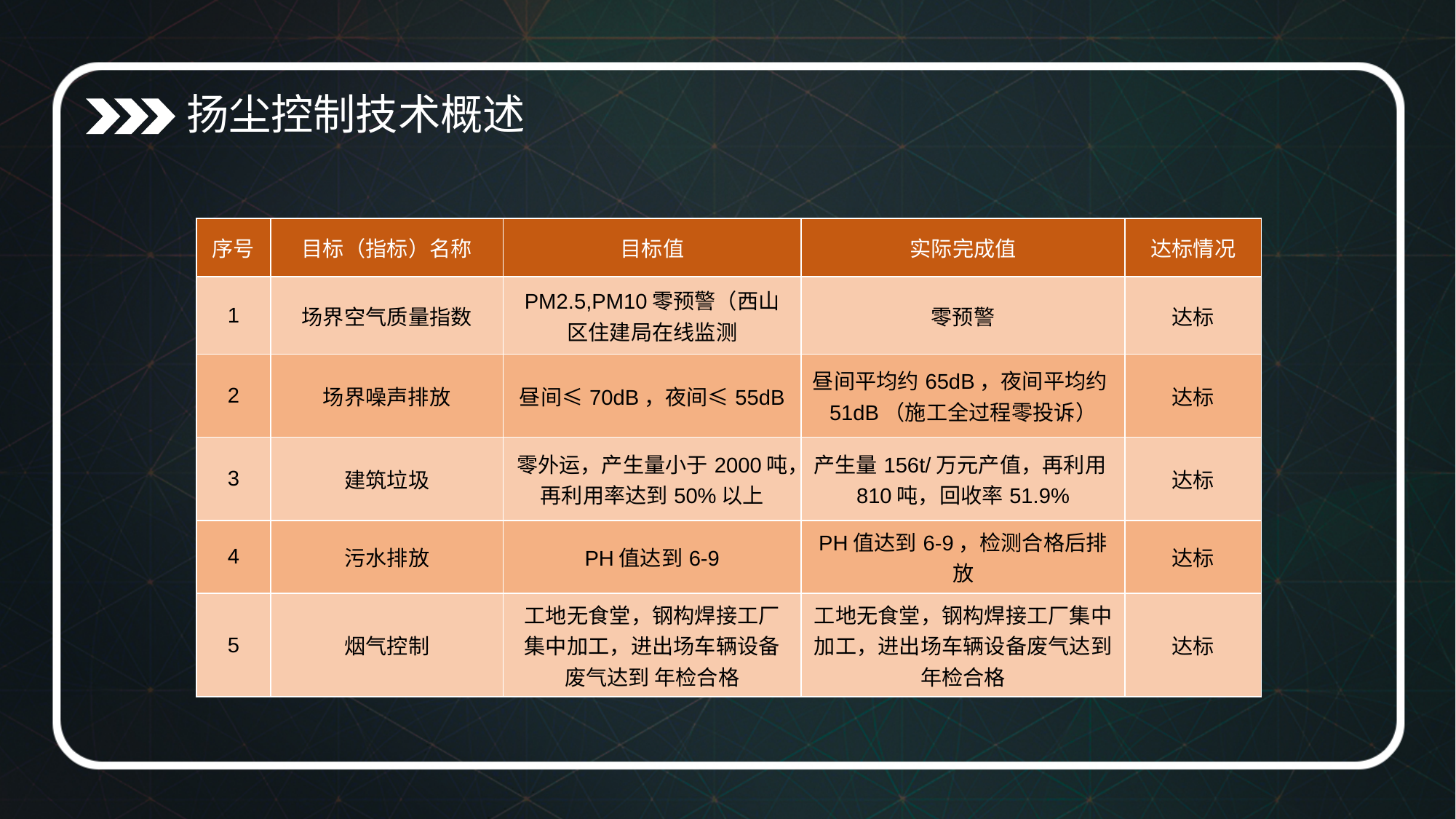

扬尘控制技术概述

| 序号 | 目标（指标）名称 | 目标值 | 实际完成值 | 达标情况 |
| --- | --- | --- | --- | --- |
| 1 | 场界空气质量指数 | PM2.5,PM10零预警（西山区住建局在线监测 | 零预警 | 达标 |
| 2 | 场界噪声排放 | 昼间≤70dB，夜间≤55dB | 昼间平均约65dB，夜间平均约51dB（施工全过程零投诉） | 达标 |
| 3 | 建筑垃圾 | 零外运，产生量小于2000吨，再利用率达到50%以上 | 产生量156t/万元产值，再利用810吨，回收率51.9% | 达标 |
| 4 | 污水排放 | PH值达到6-9 | PH值达到6-9，检测合格后排放 | 达标 |
| 5 | 烟气控制 | 工地无食堂，钢构焊接工厂集中加工，进出场车辆设备废气达到 年检合格 | 工地无食堂，钢构焊接工厂集中加工，进出场车辆设备废气达到 年检合格 | 达标 |